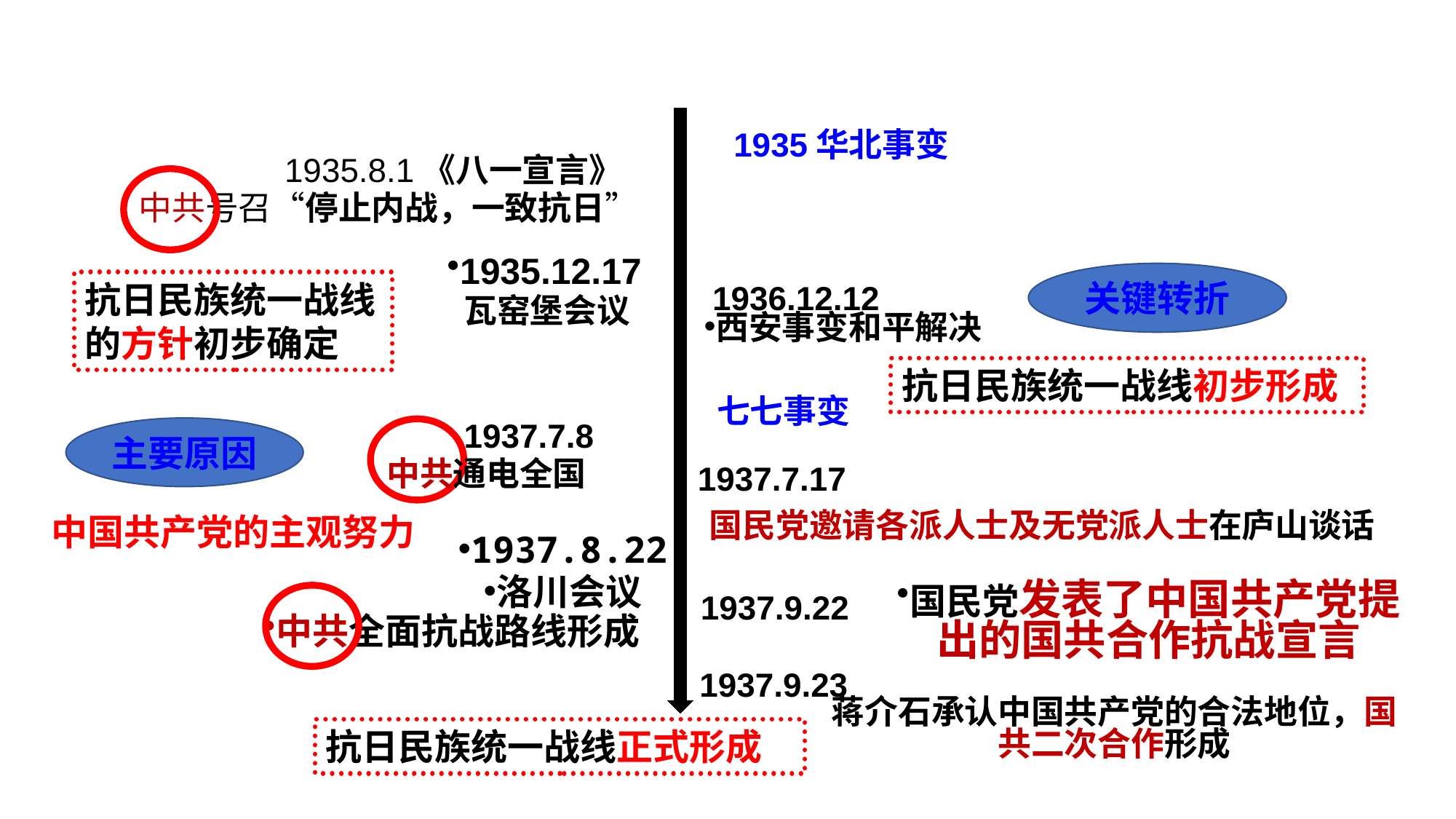

1935华北事变
1935.8.1《八一宣言》

中共号召“停止内战，一致抗日”
1935.12.17
关键转折
抗日民族统一战线的方针初步确定
1936.12.12
瓦窑堡会议
西安事变和平解决
抗日民族统一战线初步形成

七七事变

 1937.7.8
主要原因
中共通电全国
1937.7.17
国民党邀请各派人士及无党派人士在庐山谈话
中国共产党的主观努力
1937.8.22
洛川会议
国民党发表了中国共产党提出的国共合作抗战宣言
1937.9.22
中共全面抗战路线形成
1937.9.23
蒋介石承认中国共产党的合法地位，国共二次合作形成
抗日民族统一战线正式形成